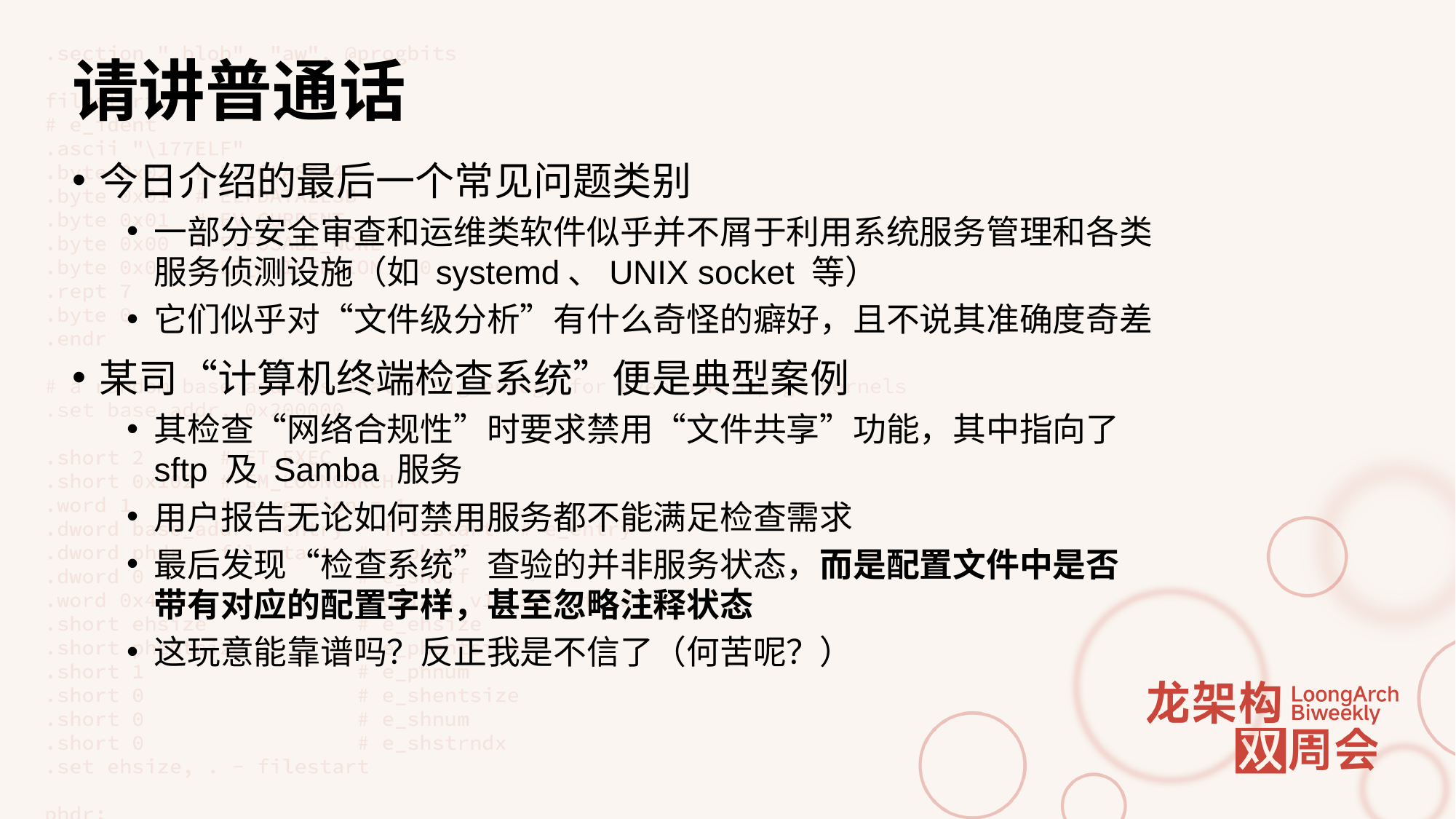

# 请讲普通话
今日介绍的最后一个常见问题类别
一部分安全审查和运维类软件似乎并不屑于利用系统服务管理和各类服务侦测设施（如 systemd、UNIX socket 等）
它们似乎对“文件级分析”有什么奇怪的癖好，且不说其准确度奇差
某司“计算机终端检查系统”便是典型案例
其检查“网络合规性”时要求禁用“文件共享”功能，其中指向了 sftp 及 Samba 服务
用户报告无论如何禁用服务都不能满足检查需求
最后发现“检查系统”查验的并非服务状态，而是配置文件中是否
带有对应的配置字样，甚至忽略注释状态
这玩意能靠谱吗？反正我是不信了（何苦呢？）